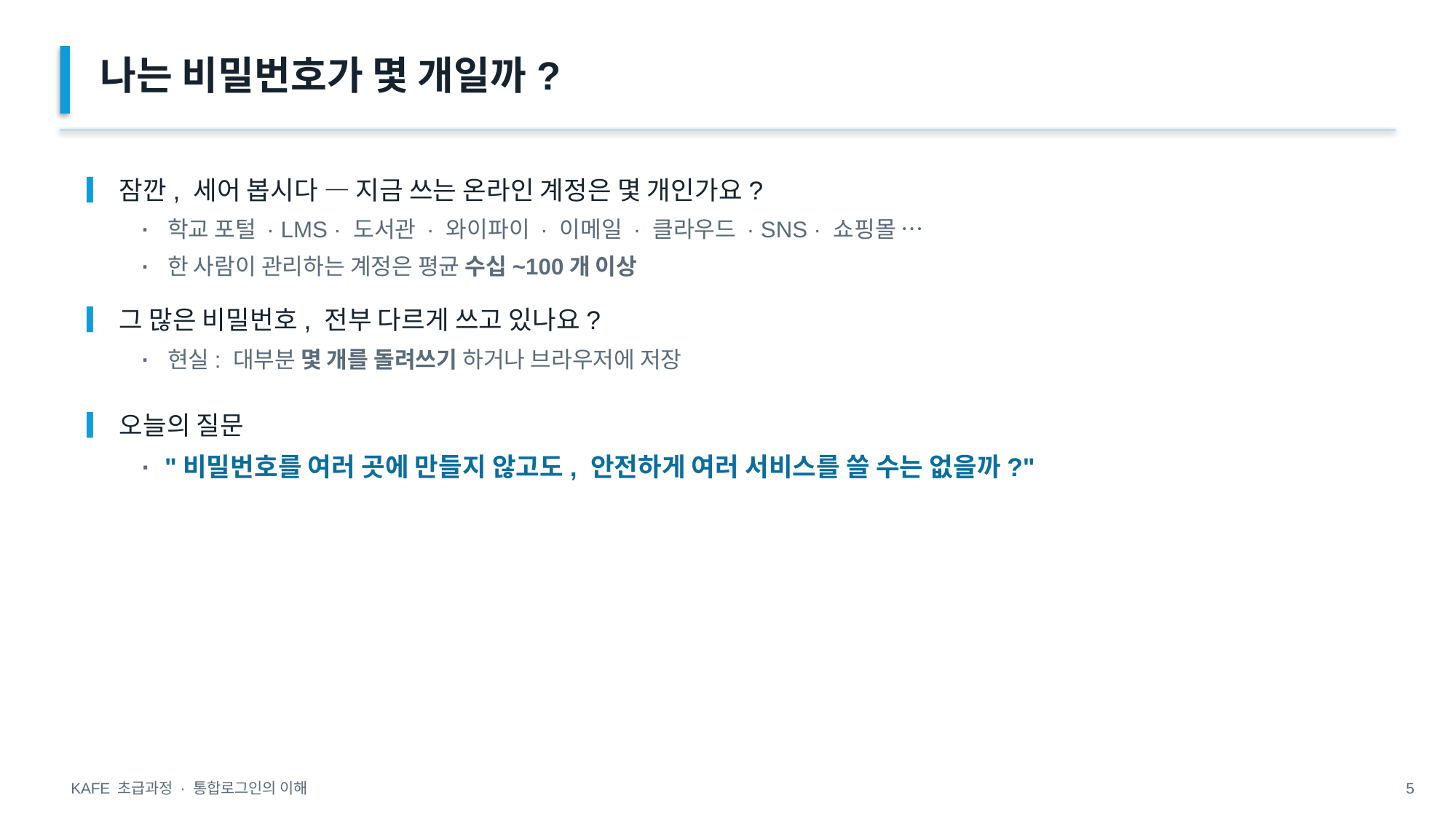

나는 비밀번호가 몇 개일까?

▎잠깐, 세어 봅시다 — 지금 쓰는 온라인 계정은 몇 개인가요?
·  학교 포털 · LMS · 도서관 · 와이파이 · 이메일 · 클라우드 · SNS · 쇼핑몰 …
·  한 사람이 관리하는 계정은 평균 수십~100개 이상
▎그 많은 비밀번호, 전부 다르게 쓰고 있나요?
·  현실: 대부분 몇 개를 돌려쓰기 하거나 브라우저에 저장
▎오늘의 질문
·  "비밀번호를 여러 곳에 만들지 않고도, 안전하게 여러 서비스를 쓸 수는 없을까?"
KAFE 초급과정 · 통합로그인의 이해
5